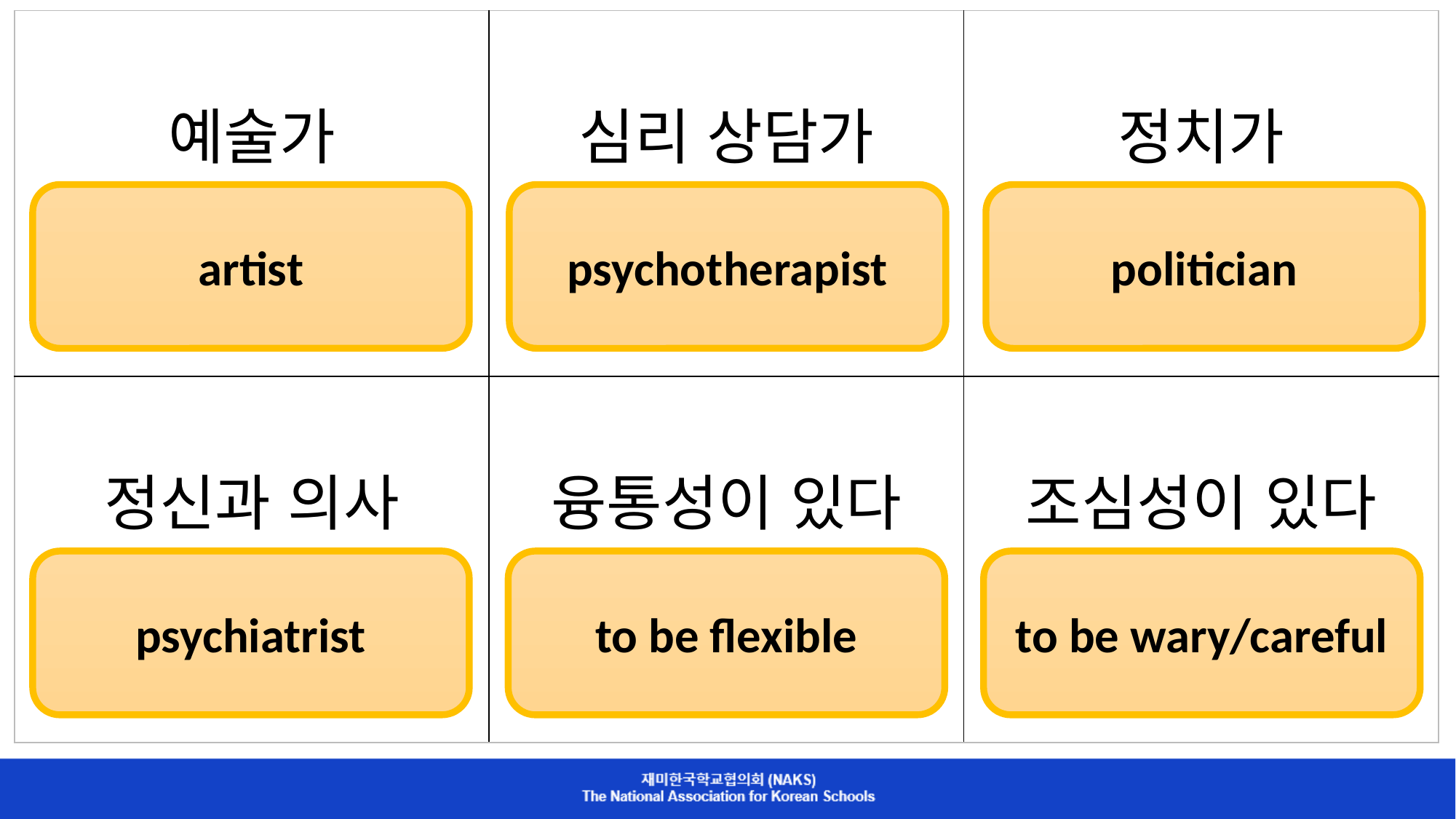

| 예술가 | 심리 상담가 | 정치가 |
| --- | --- | --- |
| 정신과 의사 | 융통성이 있다 | 조심성이 있다 |
artist
psychotherapist
politician
psychiatrist
to be flexible
to be wary/careful